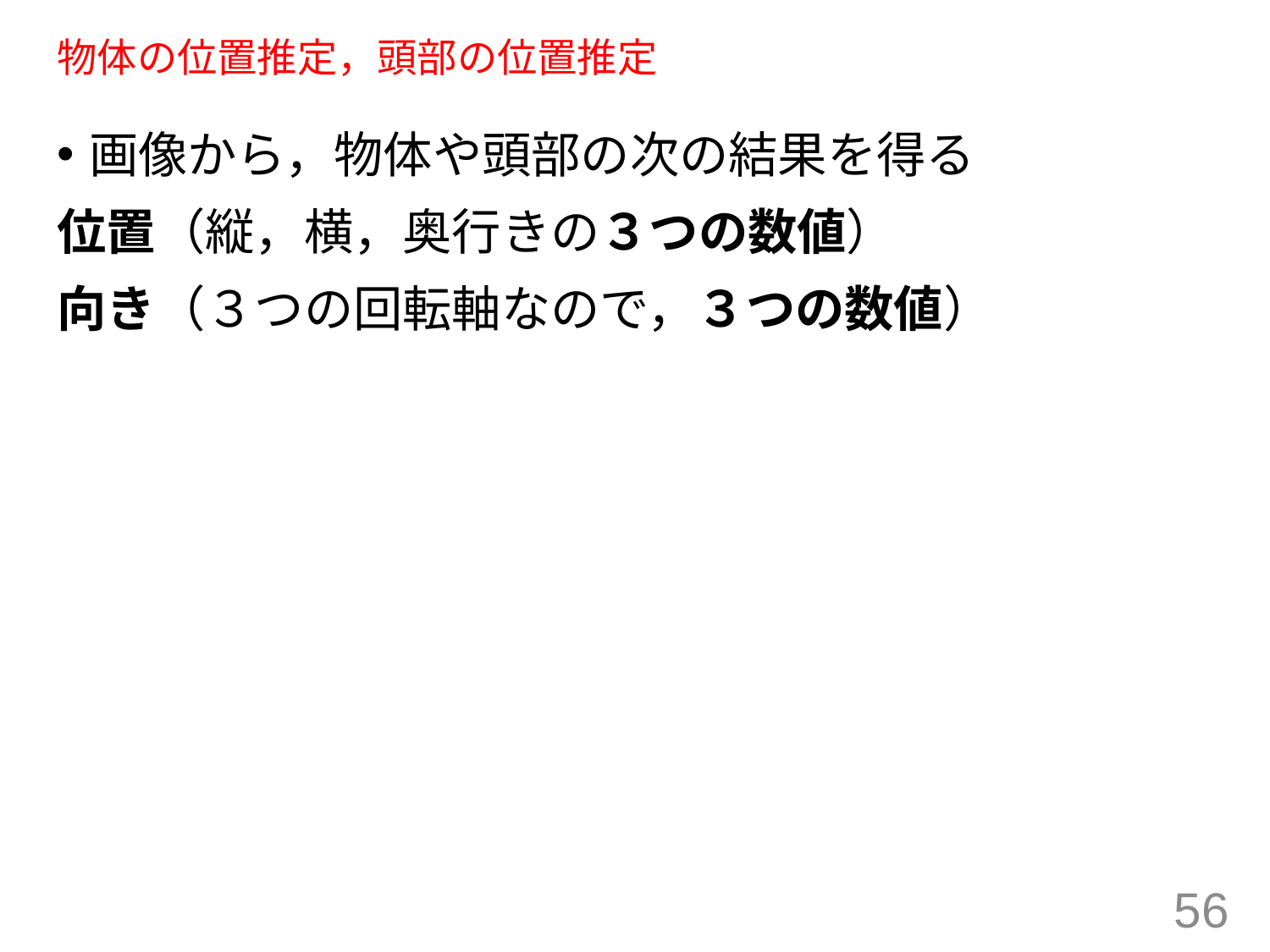

# 物体の位置推定，頭部の位置推定
画像から，物体や頭部の次の結果を得る
位置（縦，横，奥行きの３つの数値）
向き（３つの回転軸なので，３つの数値）
56